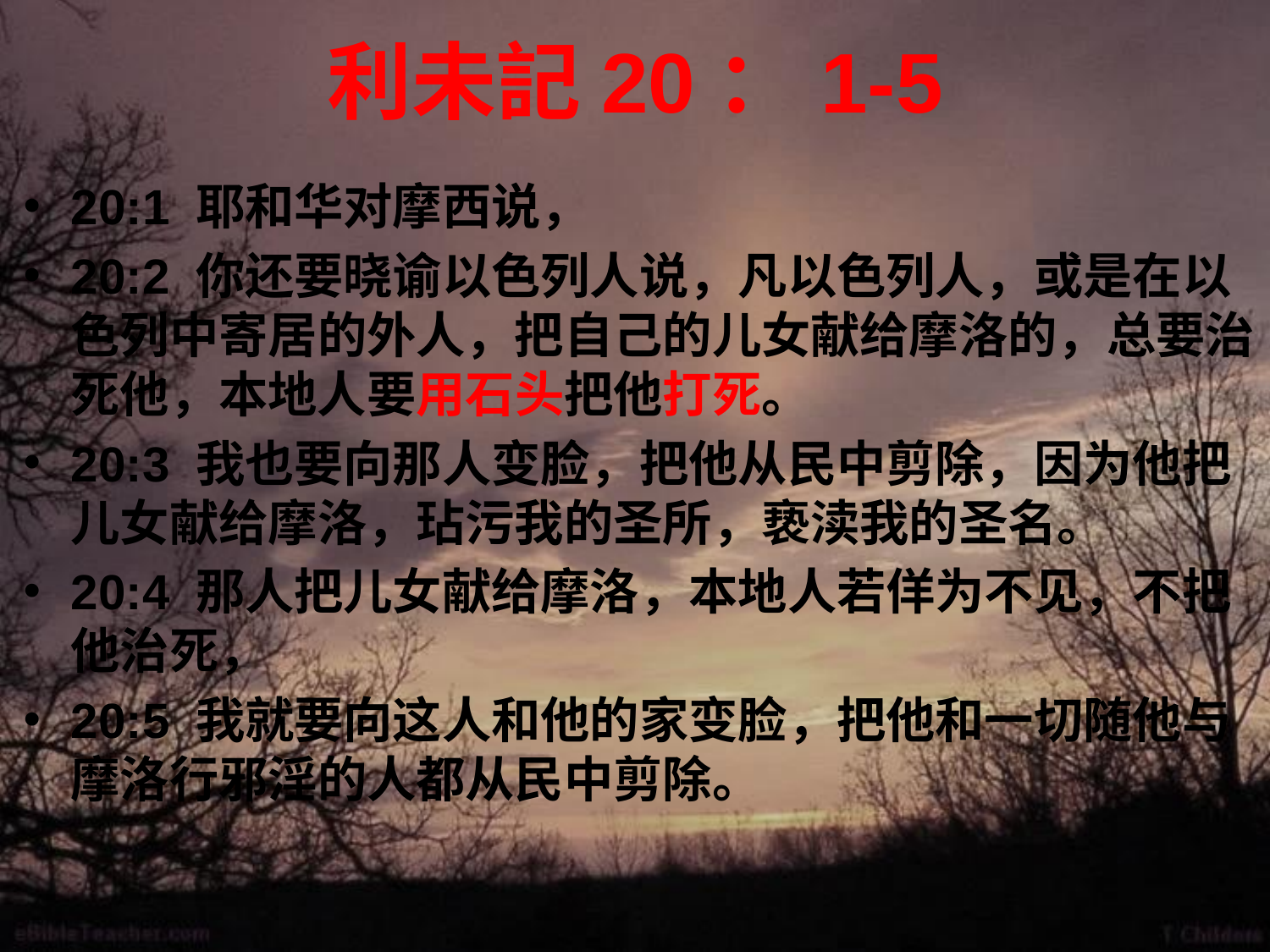

# 利未記20：1-5
20:1 耶和华对摩西说，
20:2 你还要晓谕以色列人说，凡以色列人，或是在以色列中寄居的外人，把自己的儿女献给摩洛的，总要治死他，本地人要用石头把他打死。
20:3 我也要向那人变脸，把他从民中剪除，因为他把儿女献给摩洛，玷污我的圣所，亵渎我的圣名。
20:4 那人把儿女献给摩洛，本地人若佯为不见，不把他治死，
20:5 我就要向这人和他的家变脸，把他和一切随他与摩洛行邪淫的人都从民中剪除。